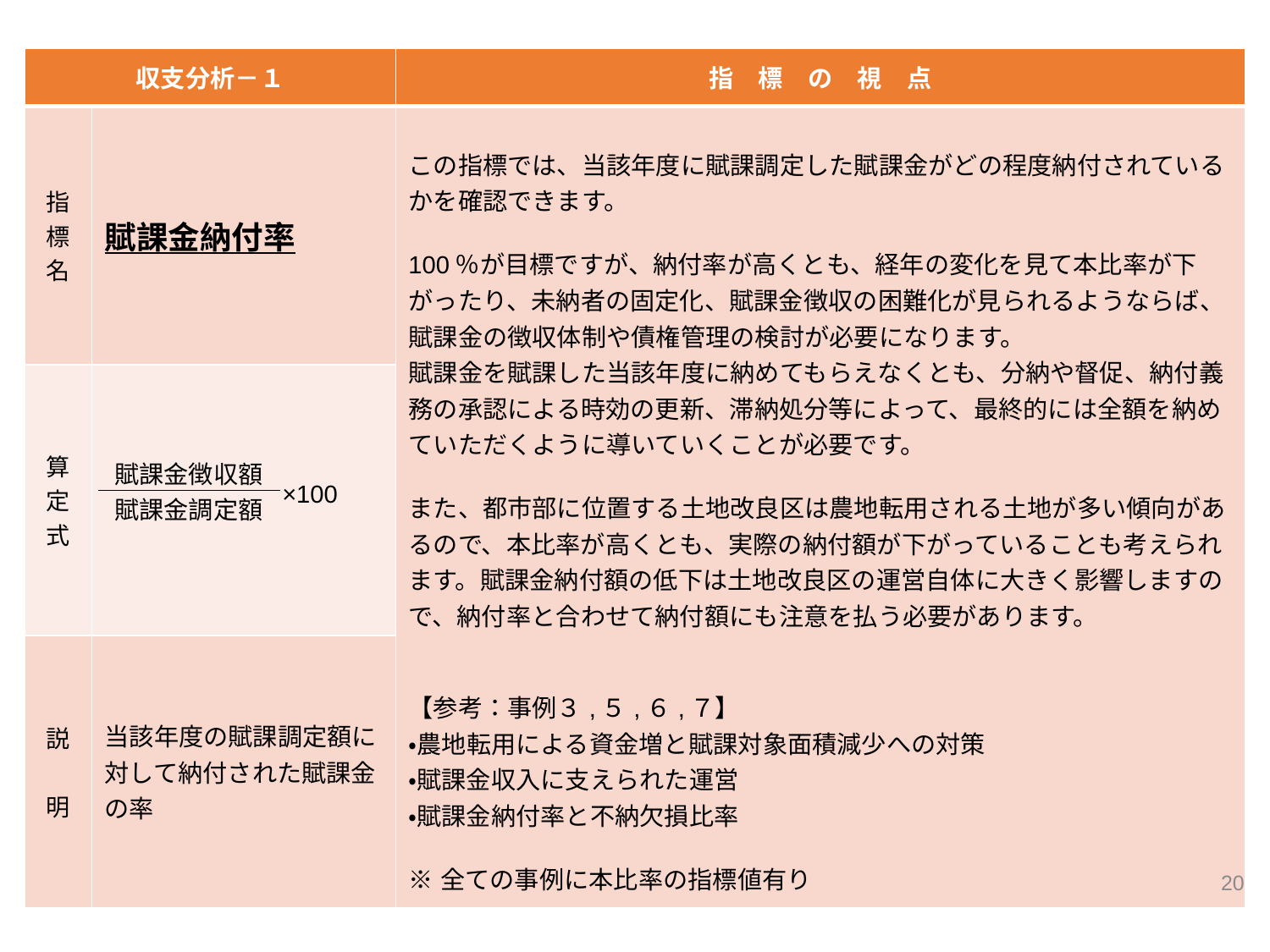

| 収支分析－１ |  | 指　標　の　視　点 |
| --- | --- | --- |
| 指標名 | 賦課金納付率 | この指標では、当該年度に賦課調定した賦課金がどの程度納付されているかを確認できます。 100％が目標ですが、納付率が高くとも、経年の変化を見て本比率が下がったり、未納者の固定化、賦課金徴収の困難化が見られるようならば、賦課金の徴収体制や債権管理の検討が必要になります。 賦課金を賦課した当該年度に納めてもらえなくとも、分納や督促、納付義務の承認による時効の更新、滞納処分等によって、最終的には全額を納めていただくように導いていくことが必要です。 また、都市部に位置する土地改良区は農地転用される土地が多い傾向があるので、本比率が高くとも、実際の納付額が下がっていることも考えられます。賦課金納付額の低下は土地改良区の運営自体に大きく影響しますので、納付率と合わせて納付額にも注意を払う必要があります。 【参考：事例３,５,６,７】 ・農地転用による資金増と賦課対象面積減少への対策 ・賦課金収入に支えられた運営 ・賦課金納付率と不納欠損比率 ※全ての事例に本比率の指標値有り |
| 算定式 | 賦課金徴収額 ×100 賦課金調定額 |  |
| 説　明 | 当該年度の賦課調定額に対して納付された賦課金の率 |  |
20